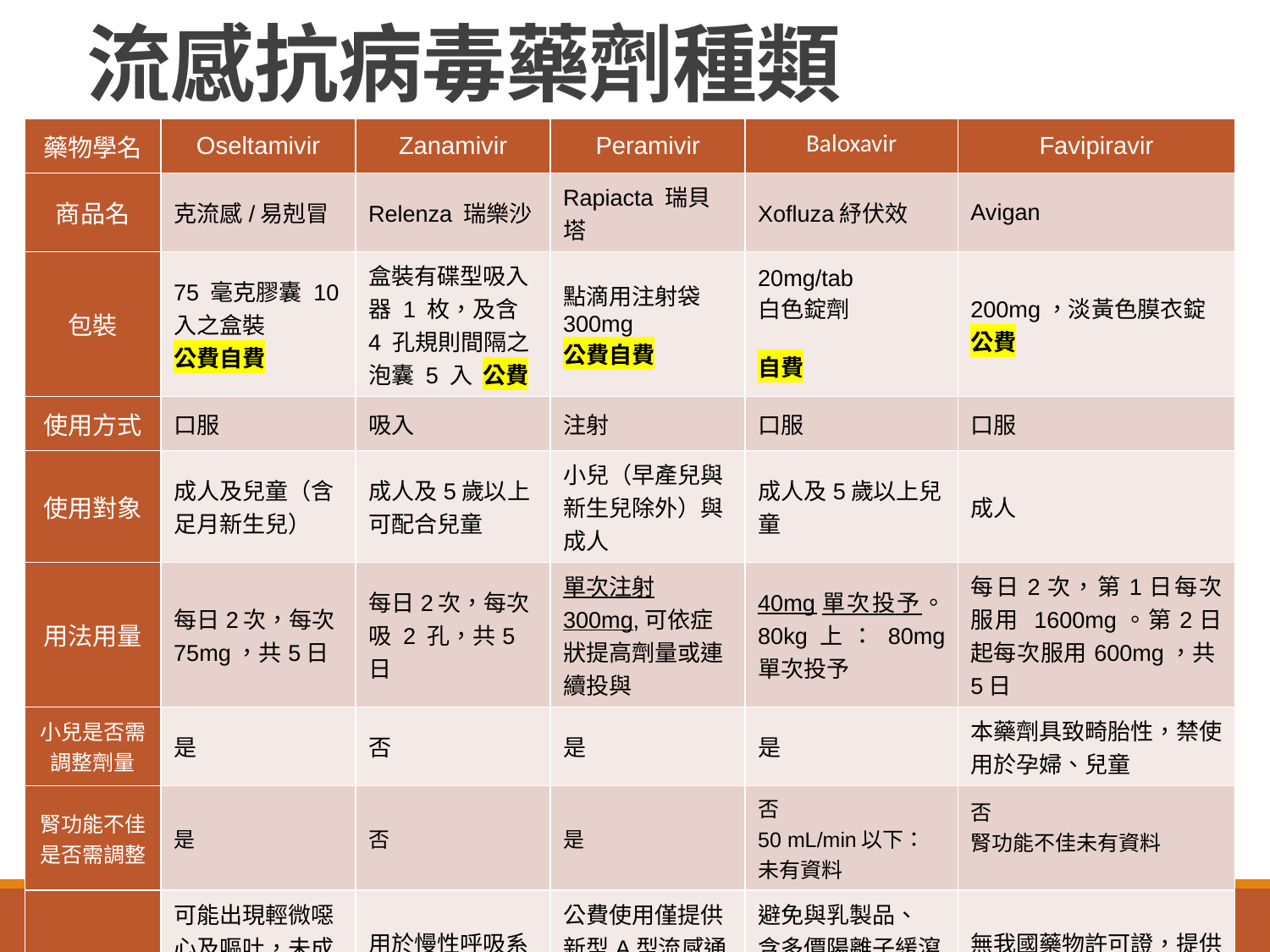

# 流感抗病毒藥劑種類
| 藥物學名 | Oseltamivir | Zanamivir | Peramivir | Baloxavir | Favipiravir |
| --- | --- | --- | --- | --- | --- |
| 商品名 | 克流感/易剋冒 | Relenza 瑞樂沙 | Rapiacta 瑞貝塔 | Xofluza紓伏效 | Avigan |
| 包裝 | 75 毫克膠囊 10 入之盒裝 公費自費 | 盒裝有碟型吸入器 1 枚，及含 4 孔規則間隔之泡囊 5 入 公費 | 點滴用注射袋300mg 公費自費 | 20mg/tab 白色錠劑 自費 | 200mg，淡黃色膜衣錠 公費 |
| 使用方式 | 口服 | 吸入 | 注射 | 口服 | 口服 |
| 使用對象 | 成人及兒童（含足月新生兒） | 成人及5歲以上可配合兒童 | 小兒（早產兒與新生兒除外）與成人 | 成人及5歲以上兒童 | 成人 |
| 用法用量 | 每日2次，每次75mg，共5日 | 每日2次，每次吸 2 孔，共5日 | 單次注射300mg,可依症狀提高劑量或連續投與 | 40mg單次投予。 80kg上：80mg 單次投予 | 每日2次，第1日每次服用 1600mg。第2日起每次服用600mg，共5日 |
| 小兒是否需調整劑量 | 是 | 否 | 是 | 是 | 本藥劑具致畸胎性，禁使用於孕婦、兒童 |
| 腎功能不佳是否需調整 | 是 | 否 | 是 | 否 50 mL/min以下： 未有資料 | 否 腎功能不佳未有資料 |
| 備註 | 可能出現輕微噁心及嘔吐，未成年病患需注意神經精神症狀 自費 114元/顆 | 用於慢性呼吸系統病患時需特別注意支氣管痙攣及呼吸困難等 | 公費使用僅提供新型A型流感通報病例使用 自費使用 (1760元/劑) | 避免與乳製品、 含多價陽離子緩瀉劑、制酸劑併服 自費使用 (960元/顆) | 無我國藥物許可證，提供新型A型流感通報病例使用需經醫療網指揮官同意 |